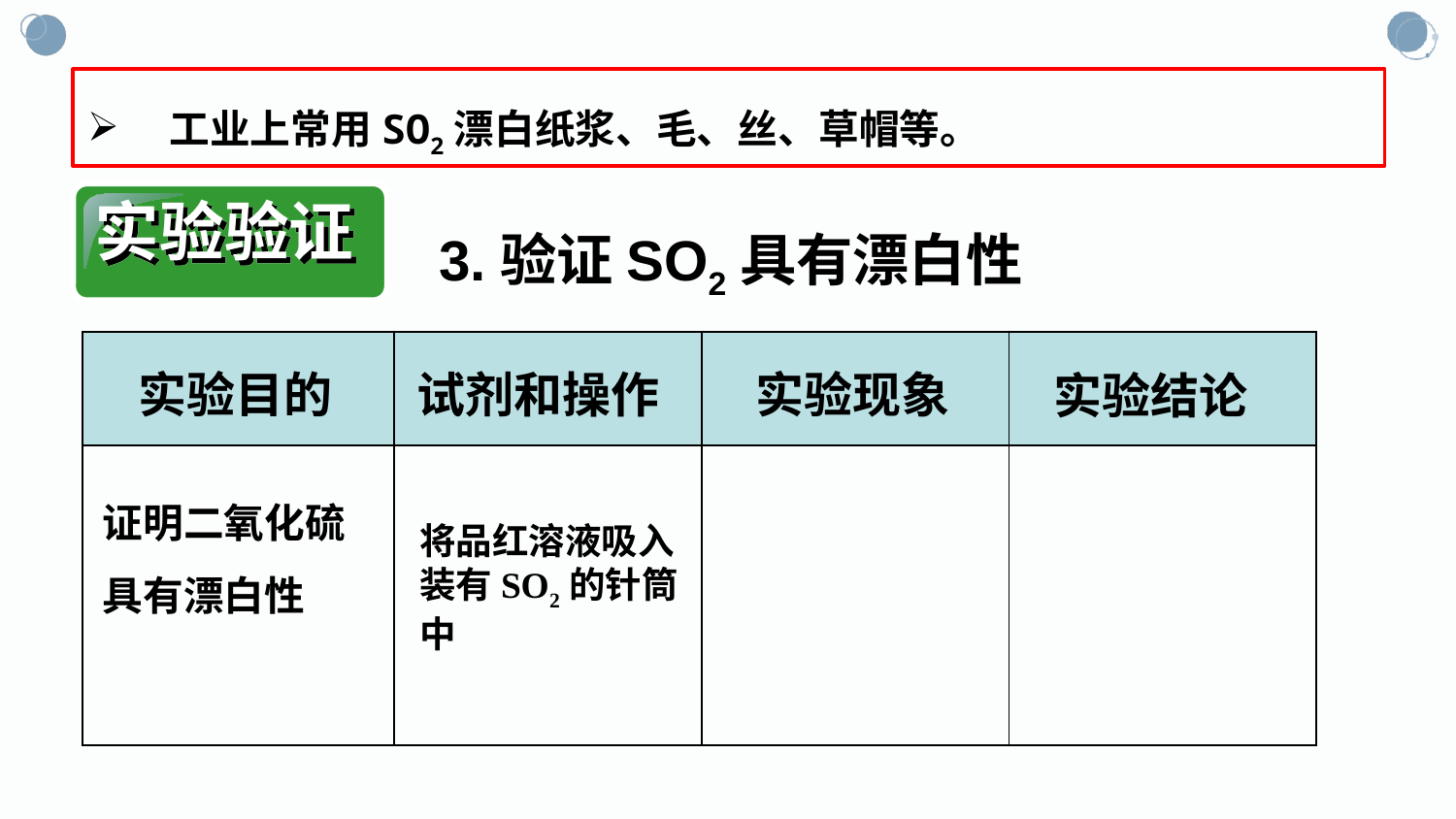

工业上常用SO2漂白纸浆、毛、丝、草帽等。

实验验证
3.验证SO2具有漂白性
|  |  |  |  |
| --- | --- | --- | --- |
|  |  |  |  |
实验目的
试剂和操作
实验现象
实验结论
证明二氧化硫具有漂白性
将品红溶液吸入
装有SO2的针筒中